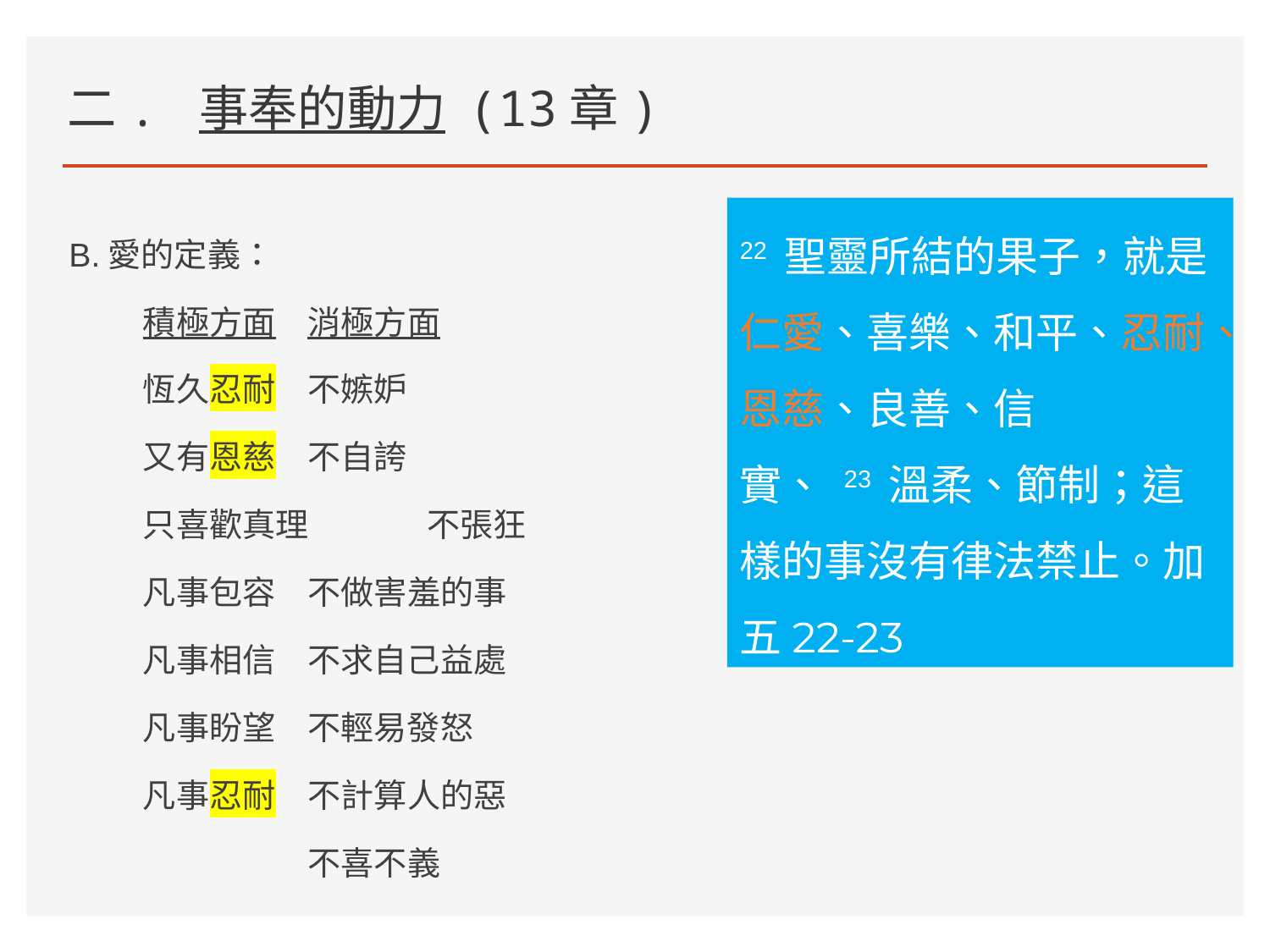

# 二. 事奉的動力 (13章)
22 聖靈所結的果子，就是仁愛、喜樂、和平、忍耐、恩慈、良善、信實、 23 溫柔、節制；這樣的事沒有律法禁止。加五22-23
B.愛的定義：
         積極方面		消極方面
         恆久忍耐		不嫉妒
         又有恩慈		不自誇
         只喜歡真理		不張狂
         凡事包容		不做害羞的事
         凡事相信		不求自己益處
         凡事盼望		不輕易發怒
         凡事忍耐		不計算人的惡
			        	不喜不義